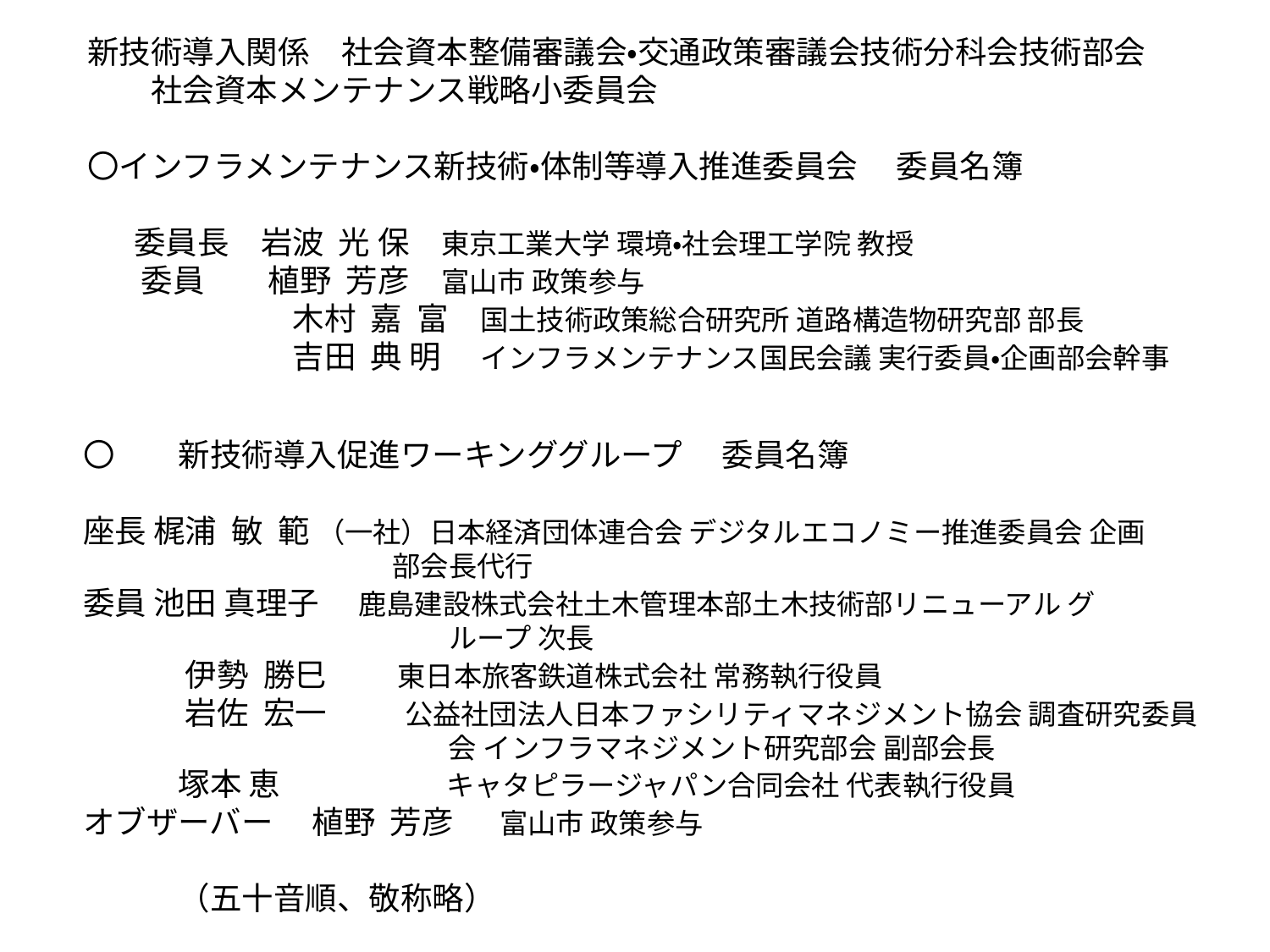

新技術導入関係　社会資本整備審議会・交通政策審議会技術分科会技術部会
　　社会資本メンテナンス戦略小委員会

〇インフラメンテナンス新技術・体制等導入推進委員会　 委員名簿

 　委員長　岩波  光 保　東京工業大学 環境・社会理工学院 教授
  　委員　　植野  芳彦　富山市 政策参与
 　　　　　　木村  嘉  富　国土技術政策総合研究所 道路構造物研究部 部長
 　　　　　　吉田  典 明 　インフラメンテナンス国民会議 実行委員・企画部会幹事

〇　　新技術導入促進ワーキンググループ 　委員名簿

座長 梶浦  敏  範 （一社）日本経済団体連合会 デジタルエコノミー推進委員会 企画
　　　　　　　　　　　部会長代行
委員 池田 真理子　 鹿島建設株式会社土木管理本部土木技術部リニューアル グ
　　　　　　　　　　　　　ループ 次長
　　　 伊勢  勝巳 　　東日本旅客鉄道株式会社 常務執行役員
　　　 岩佐  宏一  　　公益社団法人日本ファシリティマネジメント協会 調査研究委員
　　　　　　　　　　　　　会 インフラマネジメント研究部会 副部会長
　　　塚本 恵　 　　　　キャタピラージャパン合同会社 代表執行役員
オブザーバー 　植野  芳彦 　 富山市 政策参与
　　　　　　　　　　　　　　　　　　　　　　　　　　　　　　　　　　　　　　　（五十音順、敬称略）